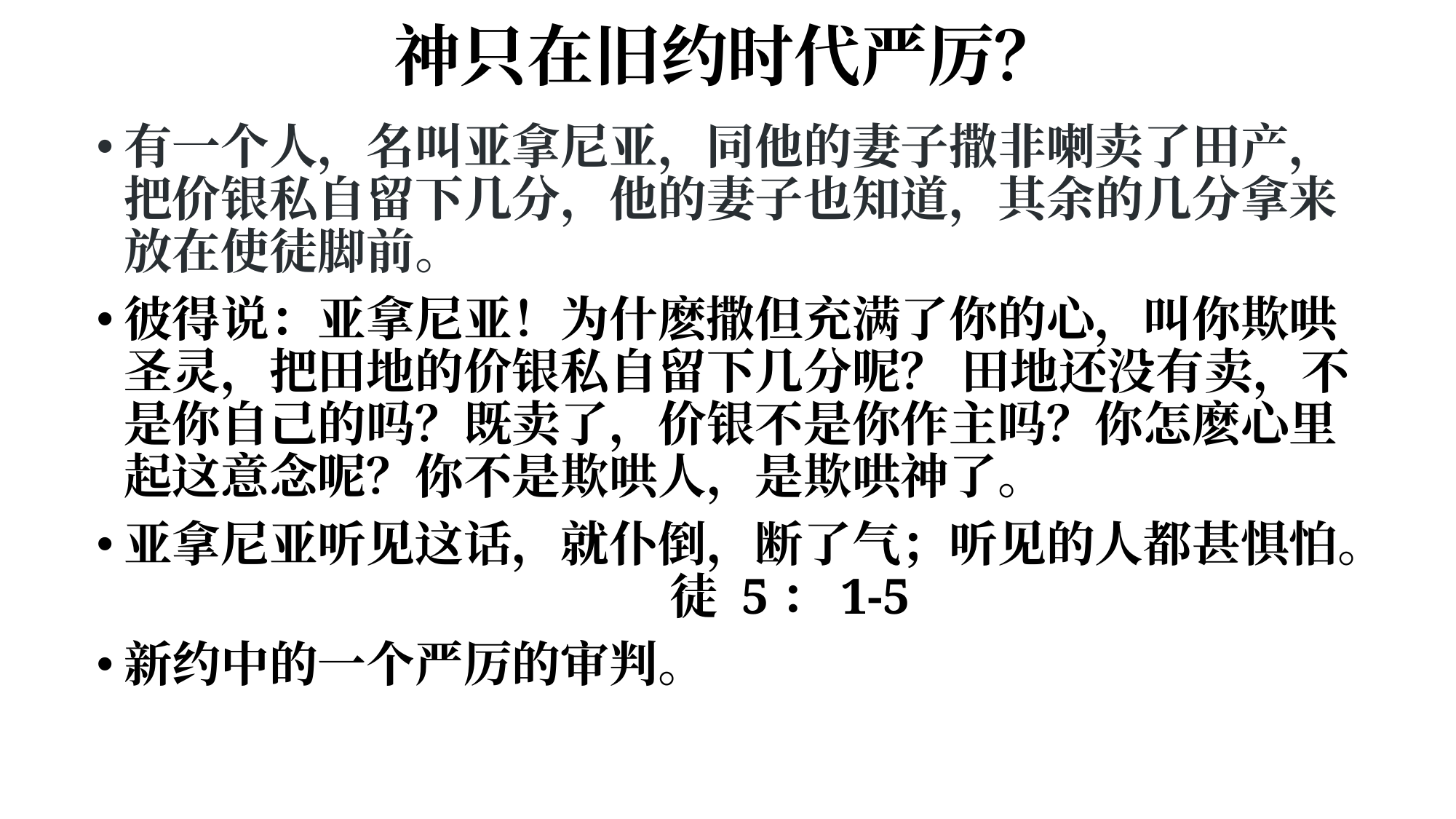

# 神只在旧约时代严厉？
有一个人，名叫亚拿尼亚，同他的妻子撒非喇卖了田产，把价银私自留下几分，他的妻子也知道，其余的几分拿来放在使徒脚前。
彼得说：亚拿尼亚！为什麽撒但充满了你的心，叫你欺哄圣灵，把田地的价银私自留下几分呢？ 田地还没有卖，不是你自己的吗？既卖了，价银不是你作主吗？你怎麽心里起这意念呢？你不是欺哄人，是欺哄神了。
亚拿尼亚听见这话，就仆倒，断了气；听见的人都甚惧怕。 					徒 5：1-5
新约中的一个严厉的审判。